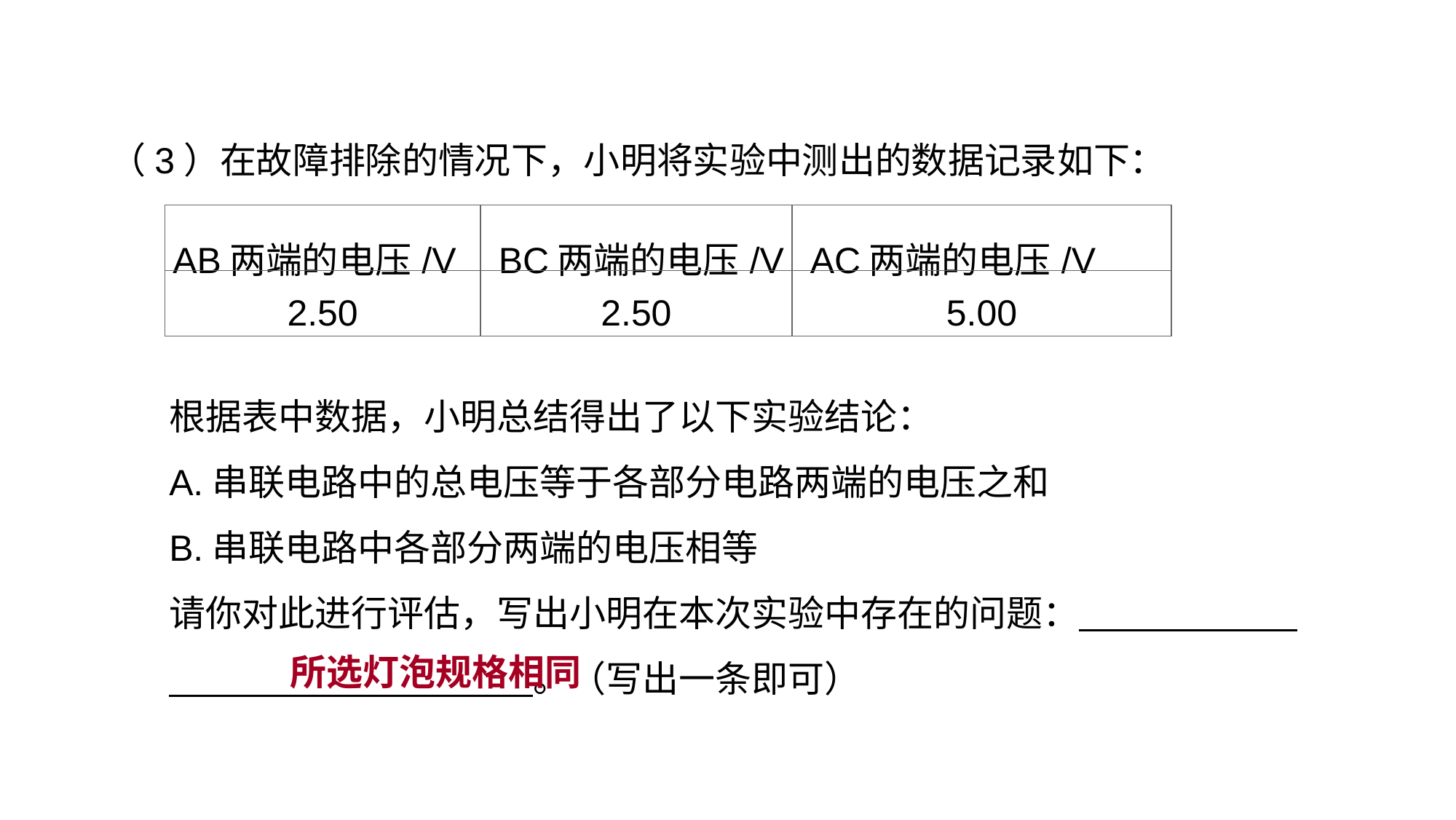

（3）在故障排除的情况下，小明将实验中测出的数据记录如下：
| AB两端的电压/V | BC两端的电压/V | AC两端的电压/V |
| --- | --- | --- |
| 2.50 | 2.50 | 5.00 |
实验突破 素养提升
根据表中数据，小明总结得出了以下实验结论：
A.串联电路中的总电压等于各部分电路两端的电压之和
B.串联电路中各部分两端的电压相等
请你对此进行评估，写出小明在本次实验中存在的问题：　　　　　　　　　　　　　　　　。（写出一条即可）
所选灯泡规格相同